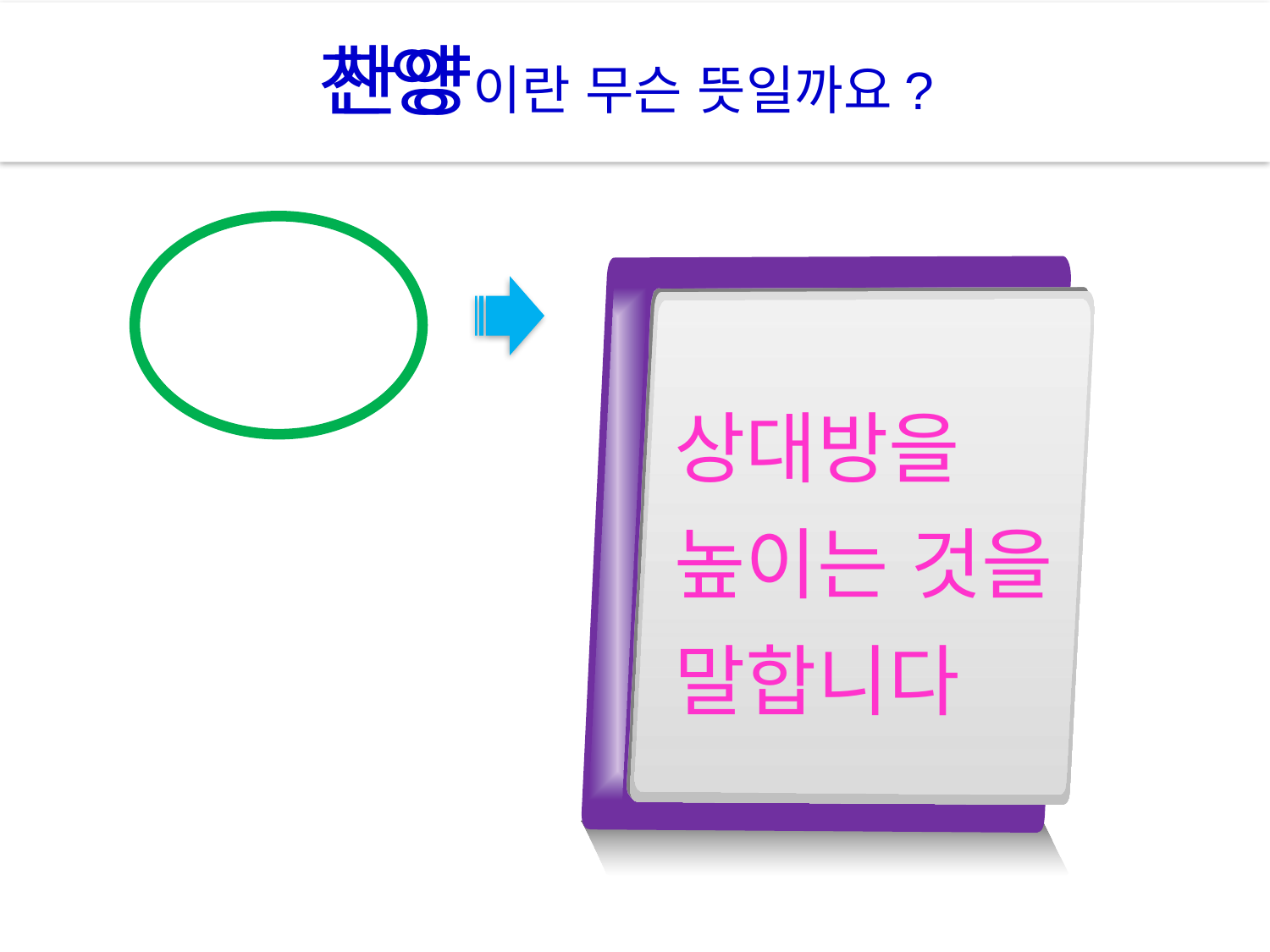

찬양이란 무슨 뜻일까요?
찬양

상대방을
높이는 것을
말합니다